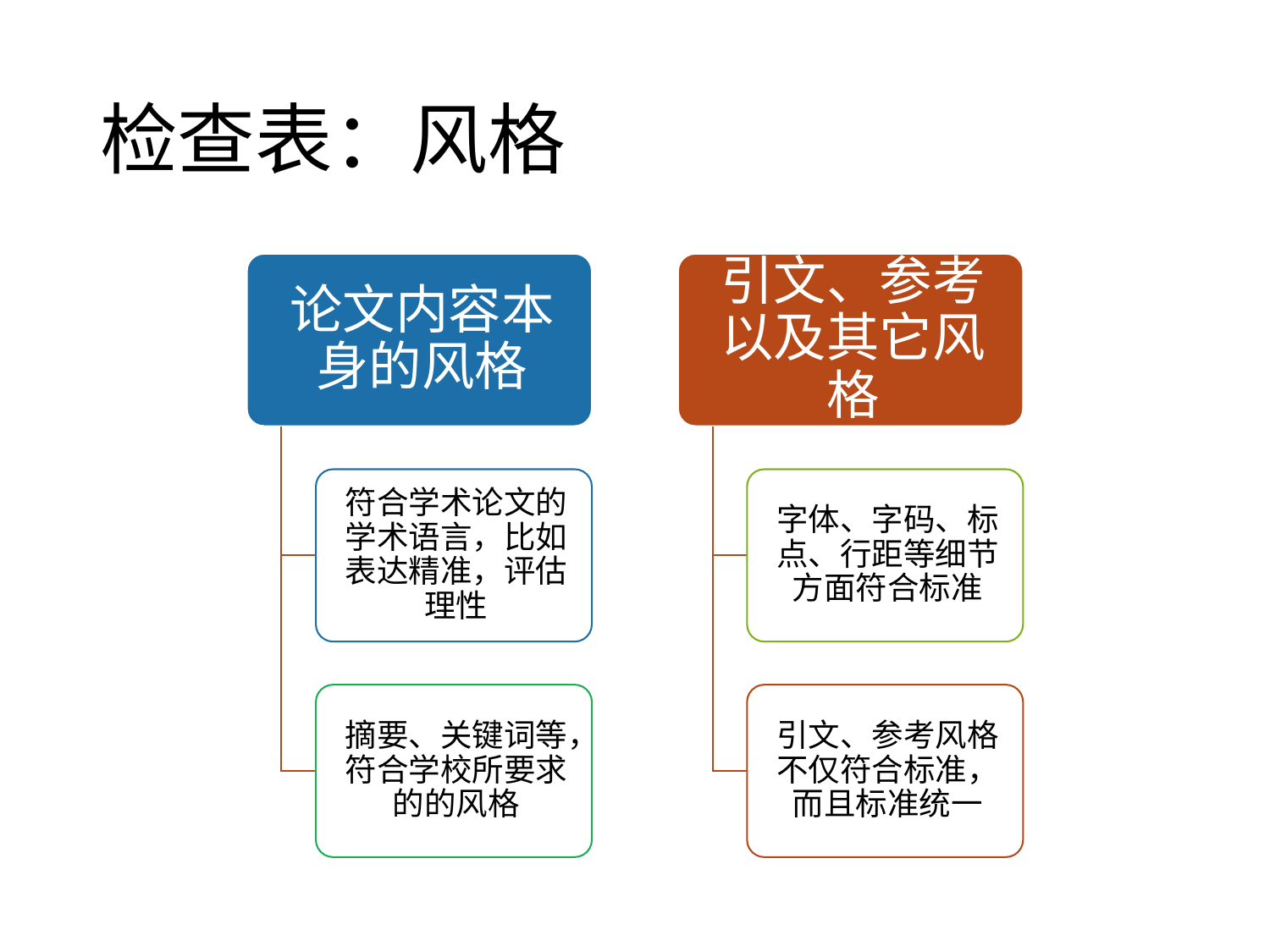

# 检查表：风格
论文内容本身的风格
符合学术论文的学术语言，比如表达精准，评估理性
摘要、关键词等，符合学校所要求的的风格
引文、参考以及其它风格
字体、字码、标点、行距等细节方面符合标准
引文、参考风格不仅符合标准，而且标准统一